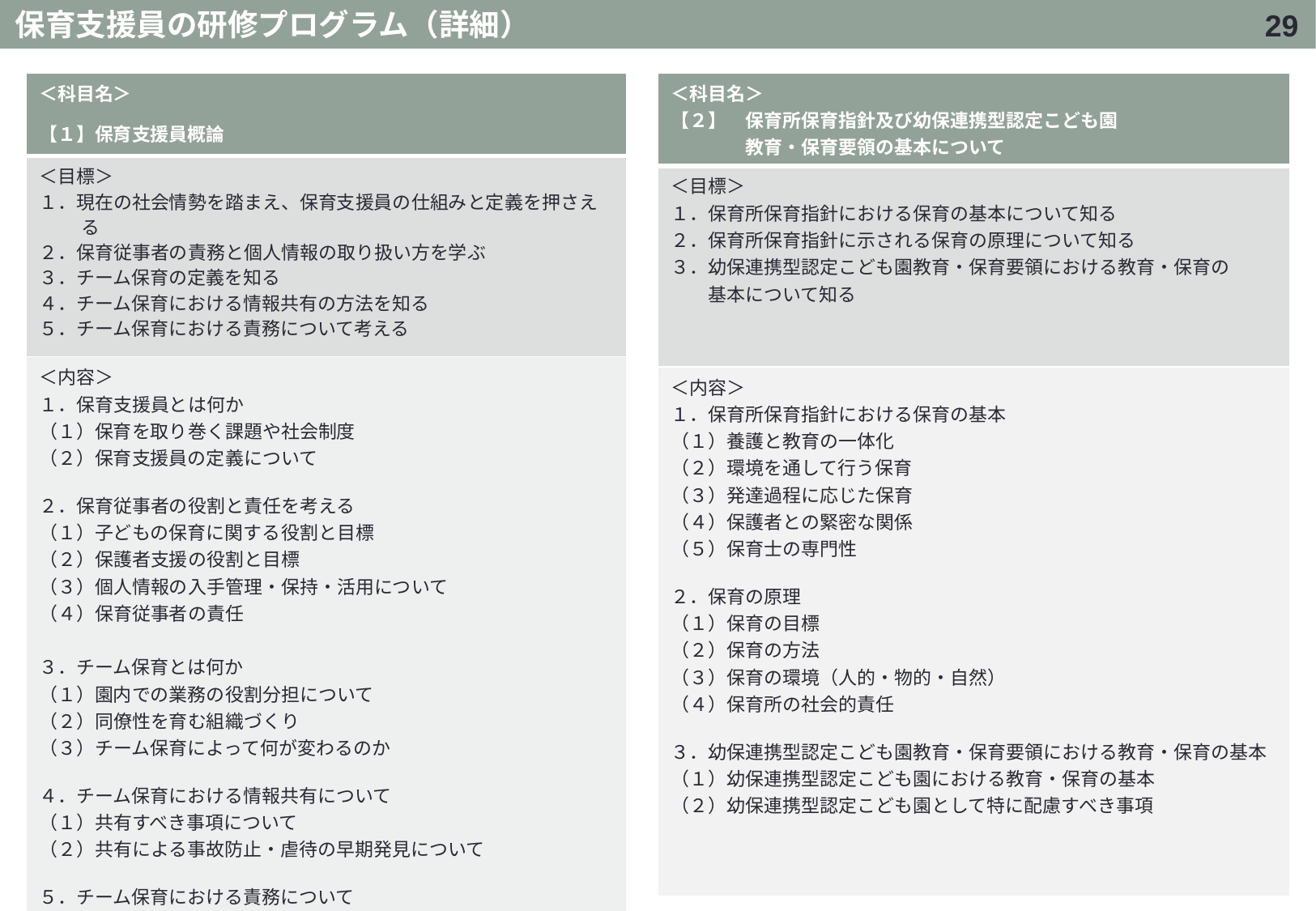

保育支援員の研修プログラム（詳細）
29
| ＜科目名＞ 【１】保育支援員概論 |
| --- |
| ＜目標＞ １．現在の社会情勢を踏まえ、保育支援員の仕組みと定義を押さえ　る ２．保育従事者の責務と個人情報の取り扱い方を学ぶ ３．チーム保育の定義を知る ４．チーム保育における情報共有の方法を知る ５．チーム保育における責務について考える |
| ＜内容＞ １．保育支援員とは何か （１）保育を取り巻く課題や社会制度 （２）保育支援員の定義について ２．保育従事者の役割と責任を考える （１）子どもの保育に関する役割と目標 （２）保護者支援の役割と目標 （３）個人情報の入手管理・保持・活用について （４）保育従事者の責任 ３．チーム保育とは何か （１）園内での業務の役割分担について （２）同僚性を育む組織づくり （３）チーム保育によって何が変わるのか ４．チーム保育における情報共有について （１）共有すべき事項について （２）共有による事故防止・虐待の早期発見について ５．チーム保育における責務について （１）保育士と保育支援員の関わりについて |
| ＜科目名＞ 【２】　保育所保育指針及び幼保連携型認定こども園 　　　　教育・保育要領の基本について |
| --- |
| ＜目標＞ 　　　　　　 １．保育所保育指針における保育の基本について知る ２．保育所保育指針に示される保育の原理について知る ３．幼保連携型認定こども園教育・保育要領における教育・保育の 　　基本について知る |
| ＜内容＞ １．保育所保育指針における保育の基本 （１）養護と教育の一体化 （２）環境を通して行う保育 （３）発達過程に応じた保育 （４）保護者との緊密な関係 （５）保育士の専門性 ２．保育の原理 （１）保育の目標 （２）保育の方法　　　　 （３）保育の環境（人的・物的・自然） （４）保育所の社会的責任 ３．幼保連携型認定こども園教育・保育要領における教育・保育の基本 （１）幼保連携型認定こども園における教育・保育の基本 （２）幼保連携型認定こども園として特に配慮すべき事項 |